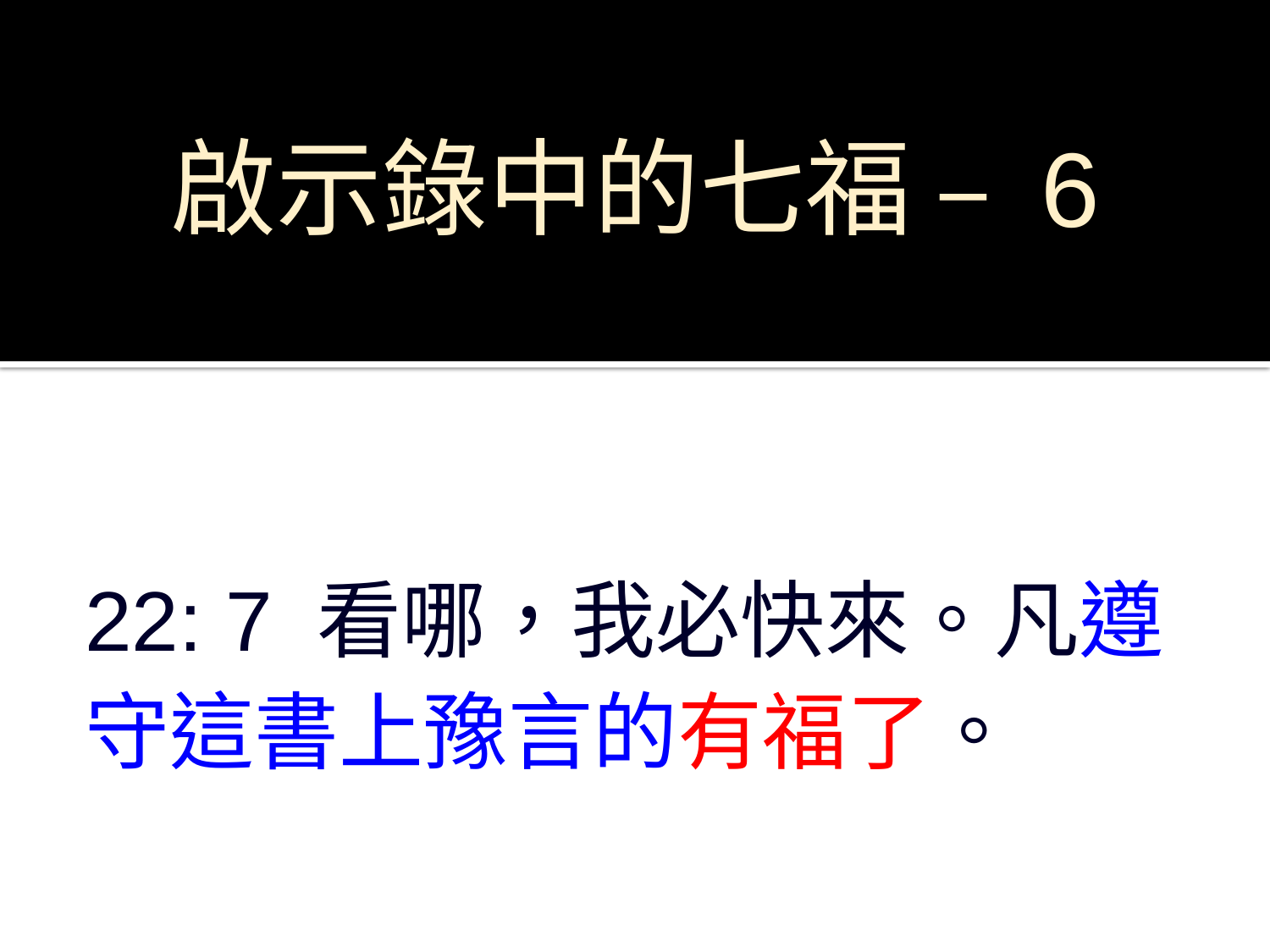

# 啟示錄中的七福 – 6
22: 7 看哪，我必快來。凡遵守這書上豫言的有福了。